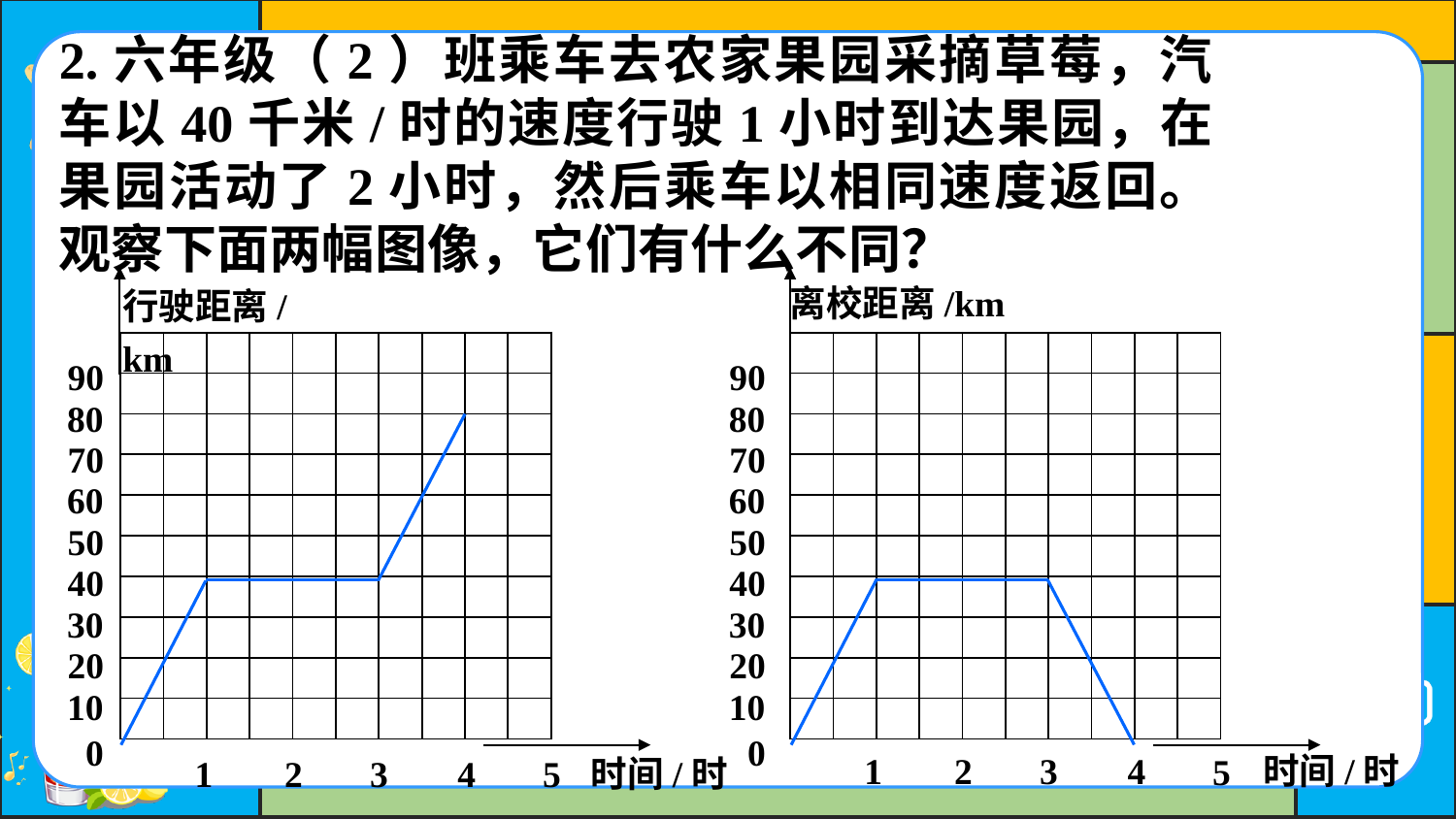

2.六年级（2）班乘车去农家果园采摘草莓，汽车以40千米/时的速度行驶1小时到达果园，在果园活动了2小时，然后乘车以相同速度返回。观察下面两幅图像，它们有什么不同？
离校距离/km
行驶距离/km
|  |  |  |  |  |  |  |  |  |  |
| --- | --- | --- | --- | --- | --- | --- | --- | --- | --- |
|  |  |  |  |  |  |  |  |  |  |
|  |  |  |  |  |  |  |  |  |  |
|  |  |  |  |  |  |  |  |  |  |
|  |  |  |  |  |  |  |  |  |  |
|  |  |  |  |  |  |  |  |  |  |
|  |  |  |  |  |  |  |  |  |  |
|  |  |  |  |  |  |  |  |  |  |
|  |  |  |  |  |  |  |  |  |  |
|  |  |  |  |  |  |  |  |  |  |
|  |  |  |  |  |  |  |  |  |  |
| --- | --- | --- | --- | --- | --- | --- | --- | --- | --- |
|  |  |  |  |  |  |  |  |  |  |
|  |  |  |  |  |  |  |  |  |  |
|  |  |  |  |  |  |  |  |  |  |
|  |  |  |  |  |  |  |  |  |  |
|  |  |  |  |  |  |  |  |  |  |
|  |  |  |  |  |  |  |  |  |  |
|  |  |  |  |  |  |  |  |  |  |
|  |  |  |  |  |  |  |  |  |  |
|  |  |  |  |  |  |  |  |  |  |
90
80
70
60
50
40
30
20
10
0
90
80
70
60
50
40
30
20
10
0
1
2
3
4
时间/时
5
1
2
3
4
时间/时
5